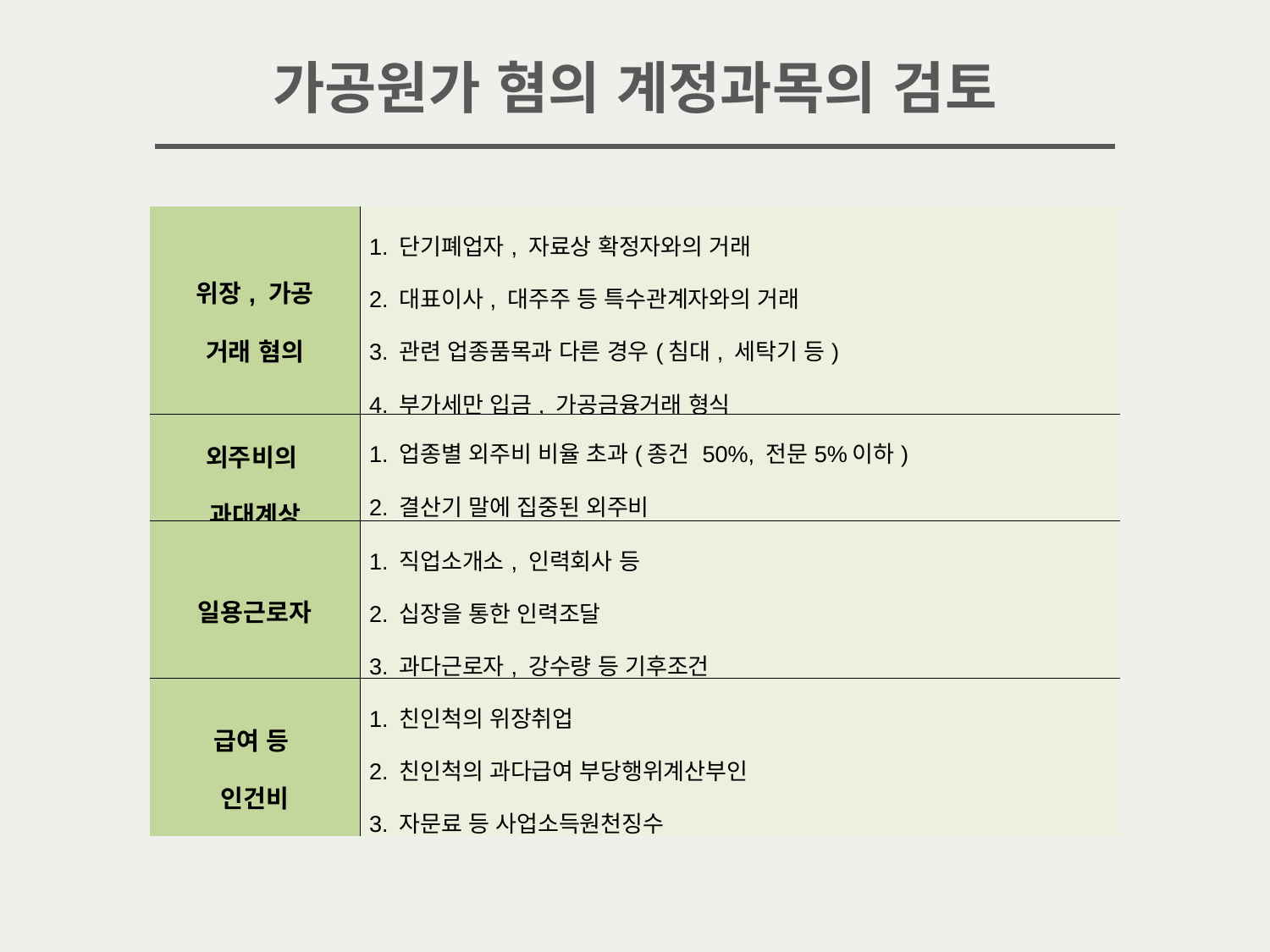

가공원가 혐의 계정과목의 검토
| 위장, 가공 거래 혐의 | 1. 단기폐업자, 자료상 확정자와의 거래 2. 대표이사, 대주주 등 특수관계자와의 거래 3. 관련 업종품목과 다른 경우(침대, 세탁기 등) 4. 부가세만 입금, 가공금융거래 형식 |
| --- | --- |
| 외주비의 과대계상 | 1. 업종별 외주비 비율 초과(종건 50%, 전문5%이하) 2. 결산기 말에 집중된 외주비 |
| 일용근로자 | 1. 직업소개소, 인력회사 등 2. 십장을 통한 인력조달 3. 과다근로자, 강수량 등 기후조건 |
| 급여 등 인건비 | 1. 친인척의 위장취업 2. 친인척의 과다급여 부당행위계산부인 3. 자문료 등 사업소득원천징수 |